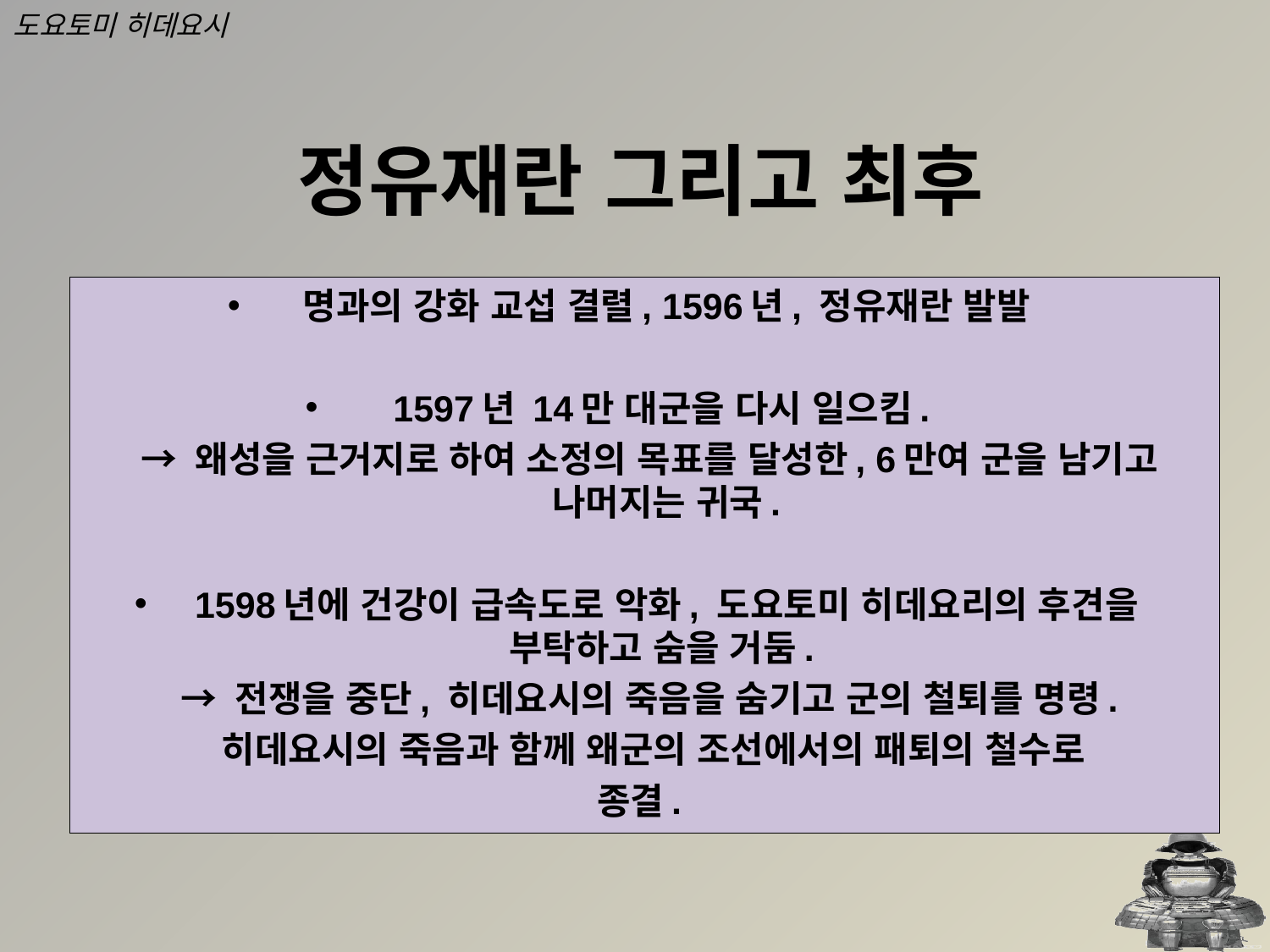

도요토미 히데요시
# 정유재란 그리고 최후
명과의 강화 교섭 결렬, 1596년, 정유재란 발발

1597년 14만 대군을 다시 일으킴.
 → 왜성을 근거지로 하여 소정의 목표를 달성한, 6만여 군을 남기고 나머지는 귀국.

1598년에 건강이 급속도로 악화, 도요토미 히데요리의 후견을 부탁하고 숨을 거둠.
 → 전쟁을 중단, 히데요시의 죽음을 숨기고 군의 철퇴를 명령.
  히데요시의 죽음과 함께 왜군의 조선에서의 패퇴의 철수로
종결.